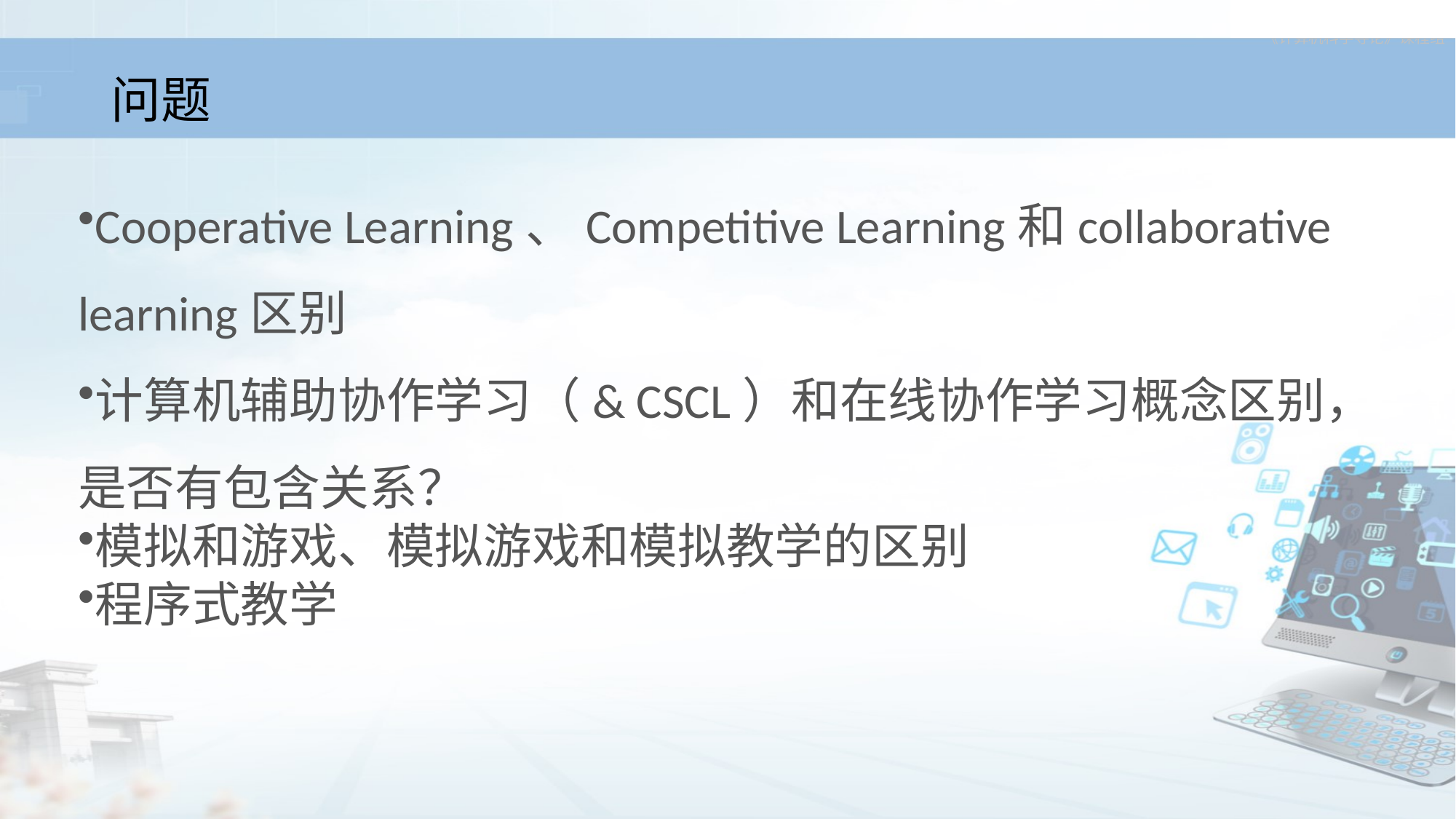

# 问题
Cooperative Learning、Competitive Learning和collaborative learning区别
计算机辅助协作学习（& CSCL）和在线协作学习概念区别，是否有包含关系？
模拟和游戏、模拟游戏和模拟教学的区别
程序式教学